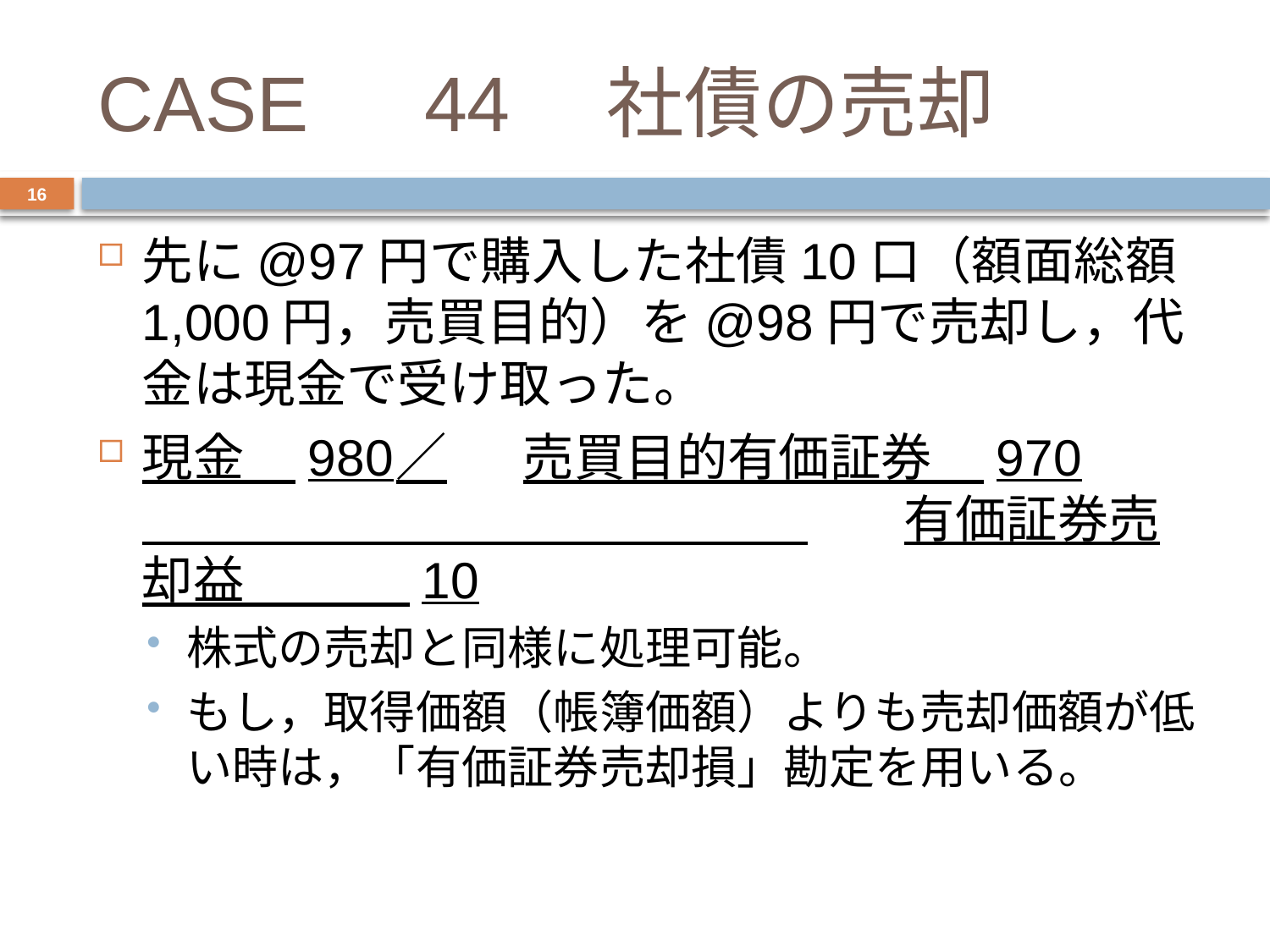

# CASE　44　社債の売却
16
先に@97円で購入した社債10口（額面総額1,000円，売買目的）を@98円で売却し，代金は現金で受け取った。
現金　980	／	売買目的有価証券　970
　　　　　　　　　　　　　	有価証券売却益　　　 10
株式の売却と同様に処理可能。
もし，取得価額（帳簿価額）よりも売却価額が低い時は，「有価証券売却損」勘定を用いる。